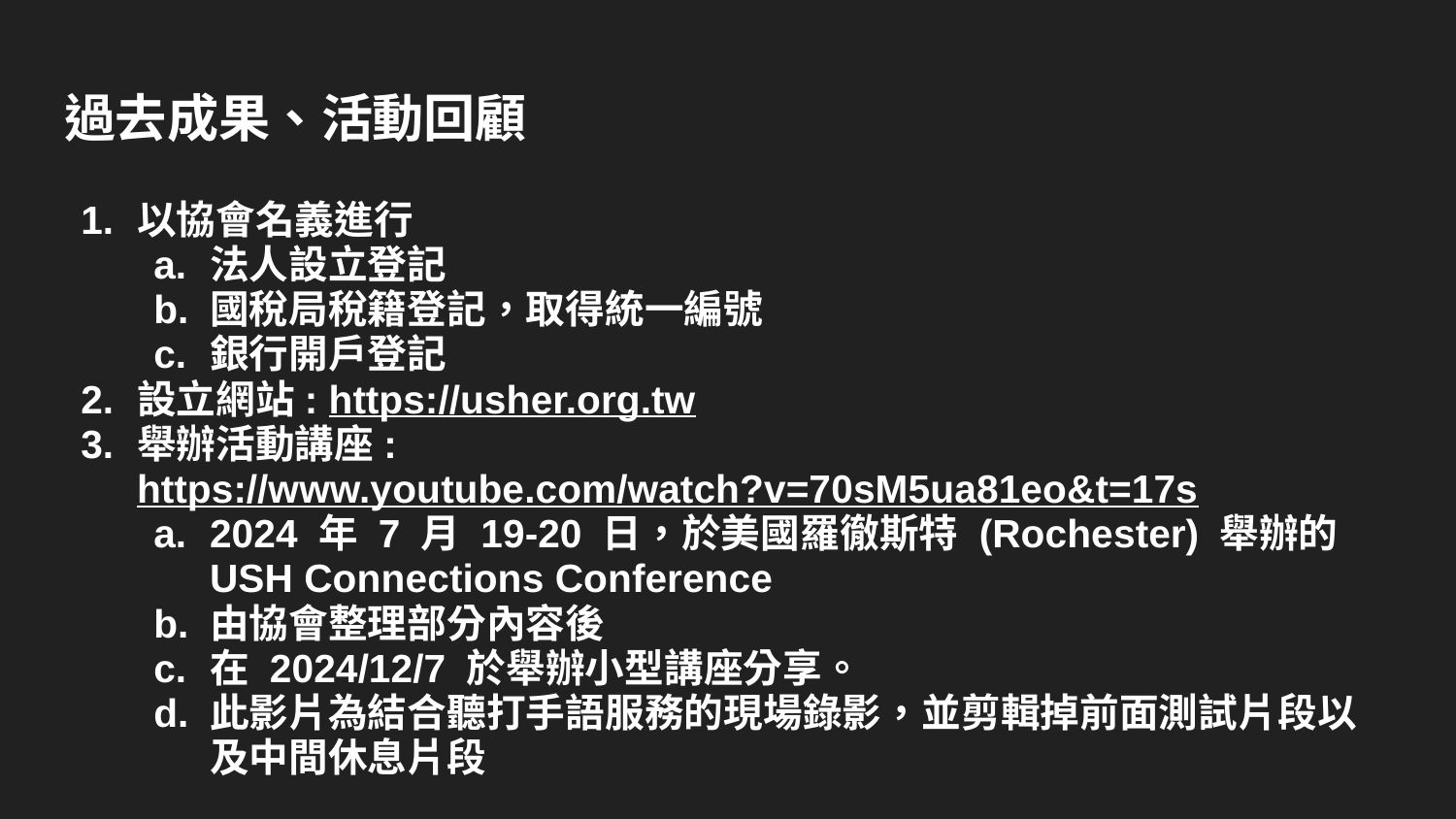

# 過去成果、活動回顧
以協會名義進行
法人設立登記
國稅局稅籍登記，取得統一編號
銀行開戶登記
設立網站: https://usher.org.tw
舉辦活動講座: https://www.youtube.com/watch?v=70sM5ua81eo&t=17s
2024 年 7 月 19-20 日，於美國羅徹斯特 (Rochester) 舉辦的 USH Connections Conference
由協會整理部分內容後
在 2024/12/7 於舉辦小型講座分享。
此影片為結合聽打手語服務的現場錄影，並剪輯掉前面測試片段以及中間休息片段